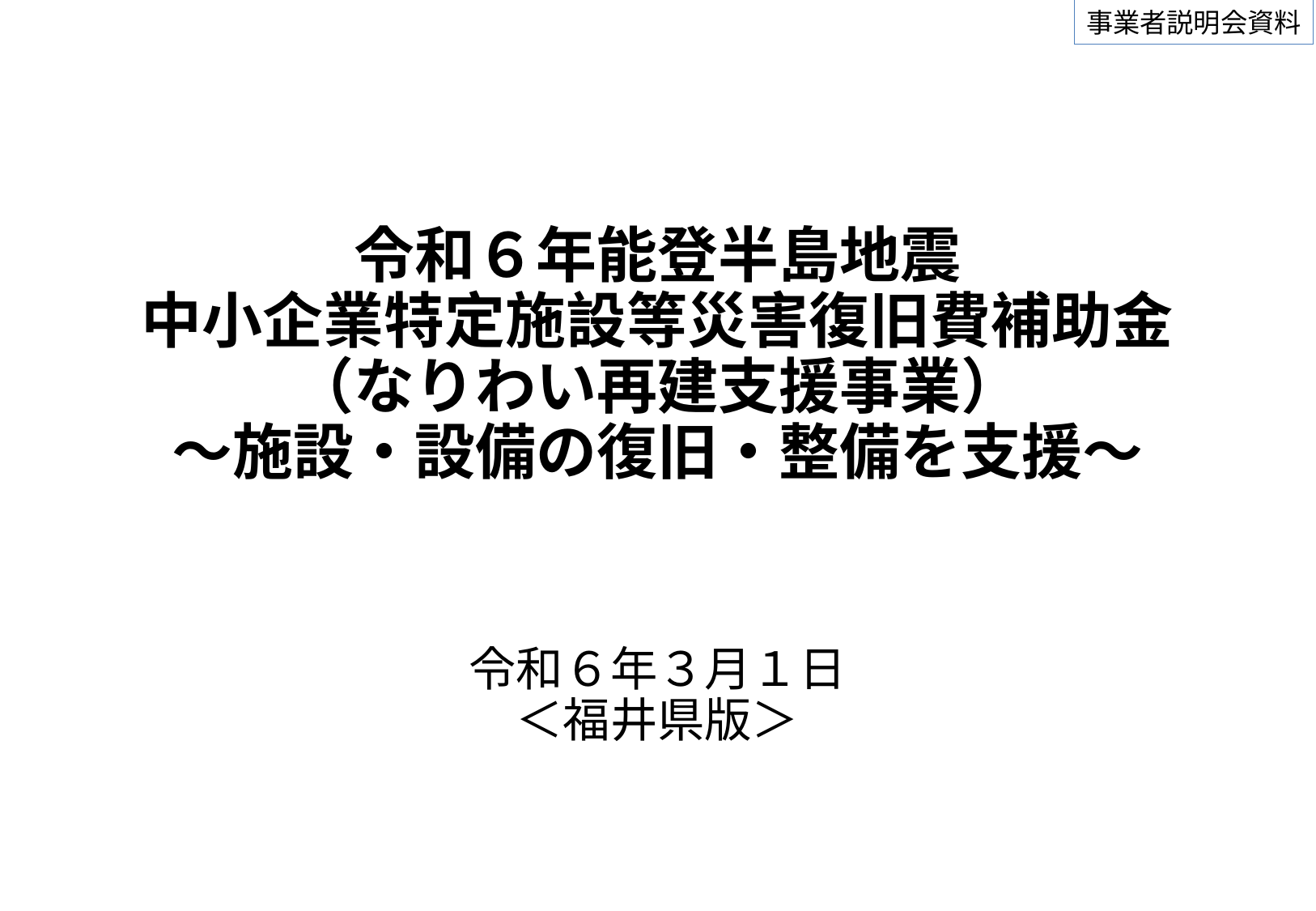

事業者説明会資料
令和６年能登半島地震
中小企業特定施設等災害復旧費補助金
（なりわい再建支援事業）
～施設・設備の復旧・整備を支援～
令和６年３月１日
＜福井県版＞